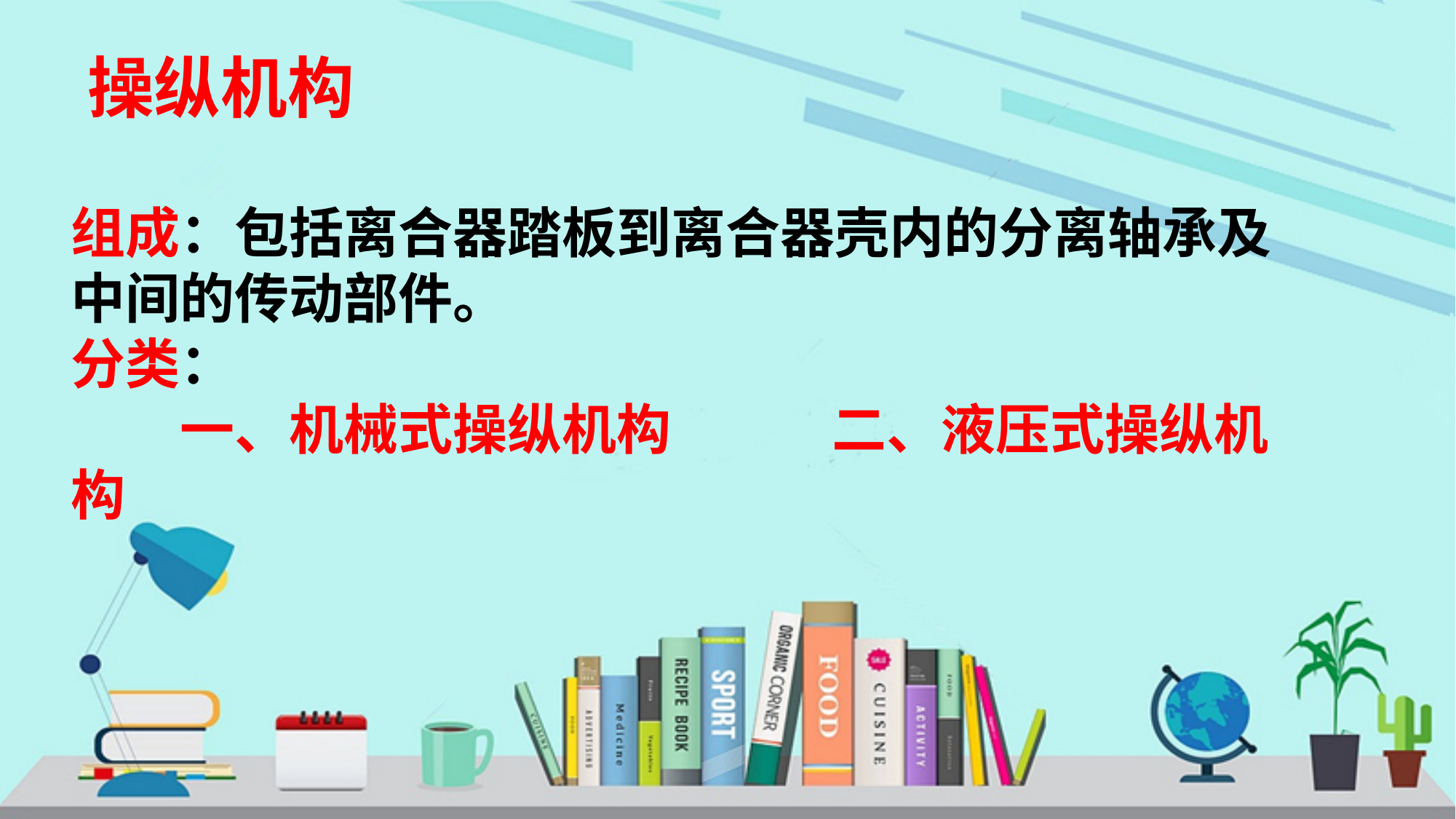

# 操纵机构

组成：包括离合器踏板到离合器壳内的分离轴承及中间的传动部件。
分类：
	一、机械式操纵机构             二、液压式操纵机构